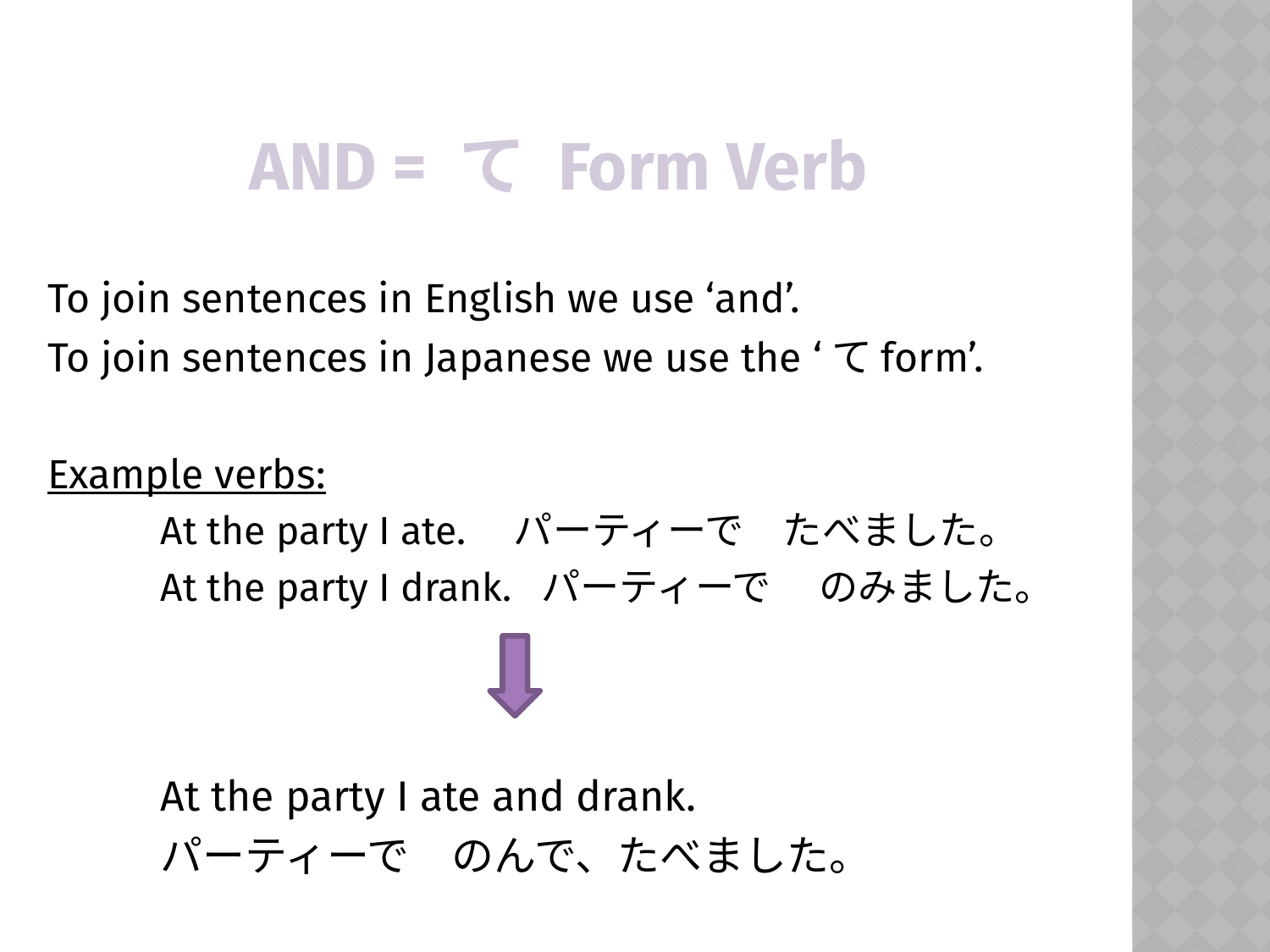

# AND = て Form Verb
To join sentences in English we use ‘and’.
To join sentences in Japanese we use the ‘てform’.

Example verbs:
	At the party I ate.　パーティーで　たべました。
	At the party I drank.  パーティーで 　のみました。

	At the party I ate and drank.
	パーティーで　のんで、たべました。